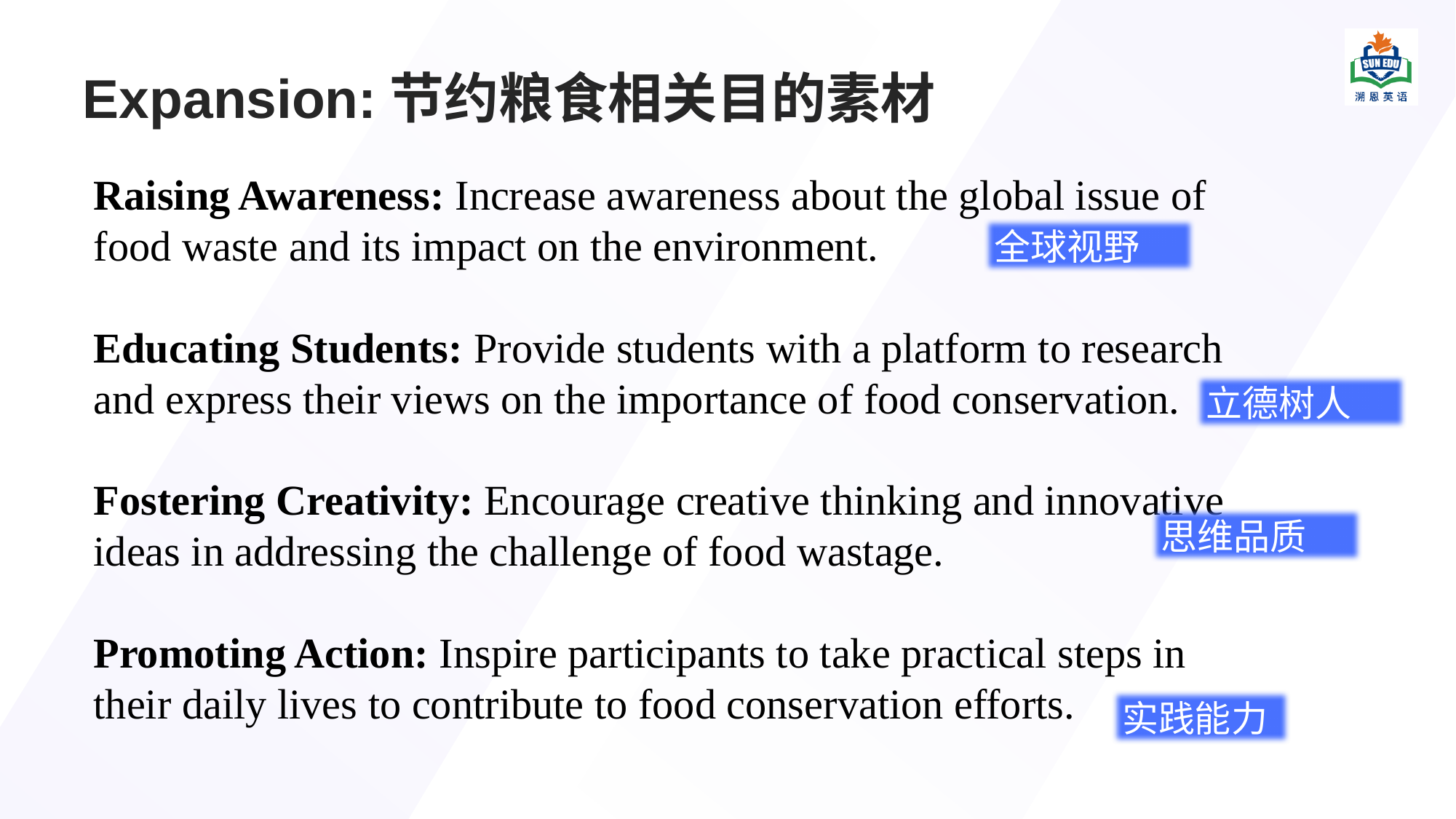

# Expansion:节约粮食相关目的素材
Raising Awareness: Increase awareness about the global issue of food waste and its impact on the environment.

Educating Students: Provide students with a platform to research and express their views on the importance of food conservation.

Fostering Creativity: Encourage creative thinking and innovative ideas in addressing the challenge of food wastage.

Promoting Action: Inspire participants to take practical steps in their daily lives to contribute to food conservation efforts.
全球视野
立德树人
思维品质
实践能力